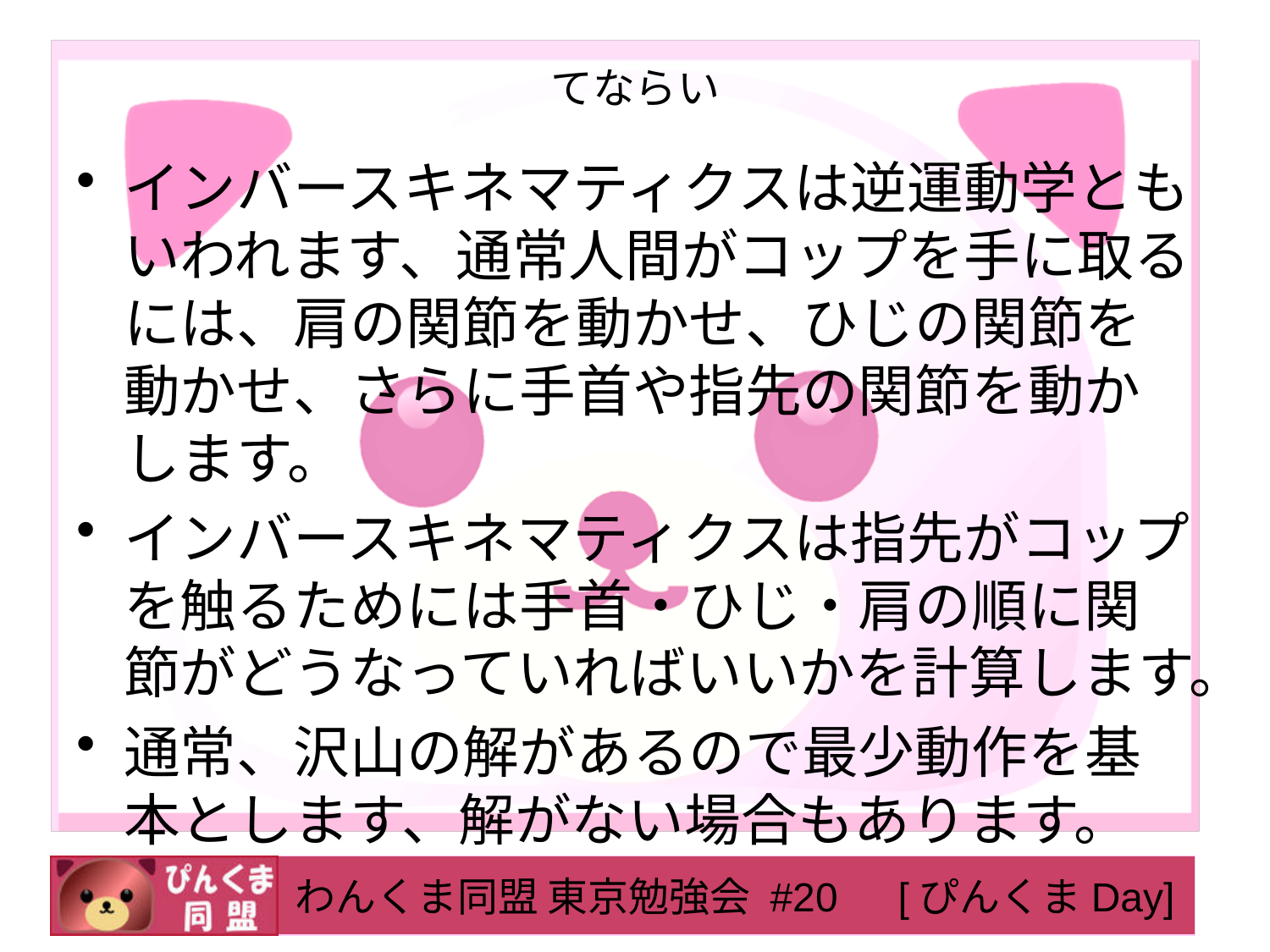

# てならい
インバースキネマティクスは逆運動学ともいわれます、通常人間がコップを手に取るには、肩の関節を動かせ、ひじの関節を動かせ、さらに手首や指先の関節を動かします。
インバースキネマティクスは指先がコップを触るためには手首・ひじ・肩の順に関節がどうなっていればいいかを計算します。
通常、沢山の解があるので最少動作を基本とします、解がない場合もあります。